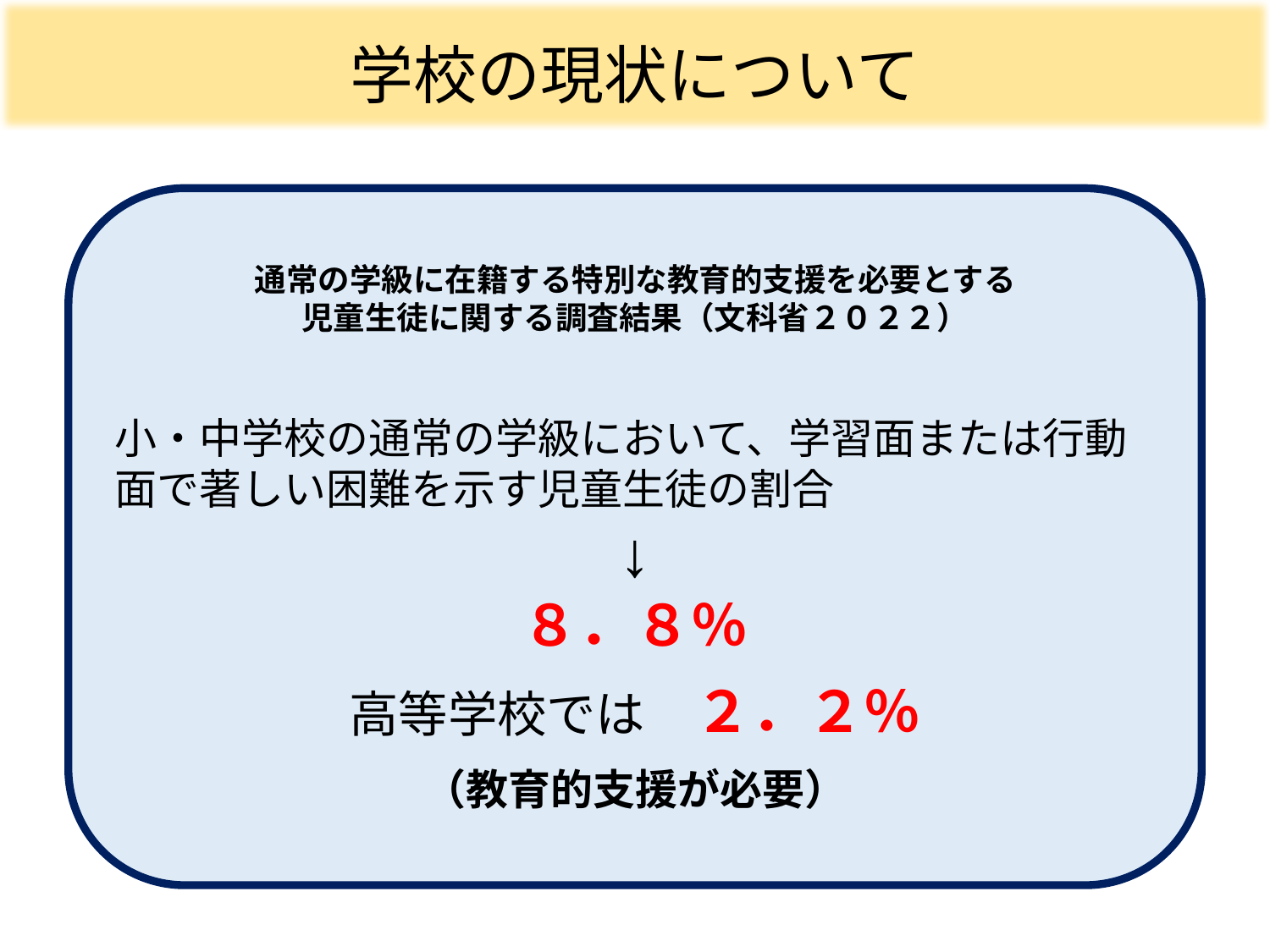

学校の現状について
通常の学級に在籍する特別な教育的支援を必要とする
児童生徒に関する調査結果（文科省２０２２）

小・中学校の通常の学級において、学習面または行動面で著しい困難を示す児童生徒の割合
↓
８．８％

高等学校では　２．２％

（教育的支援が必要）